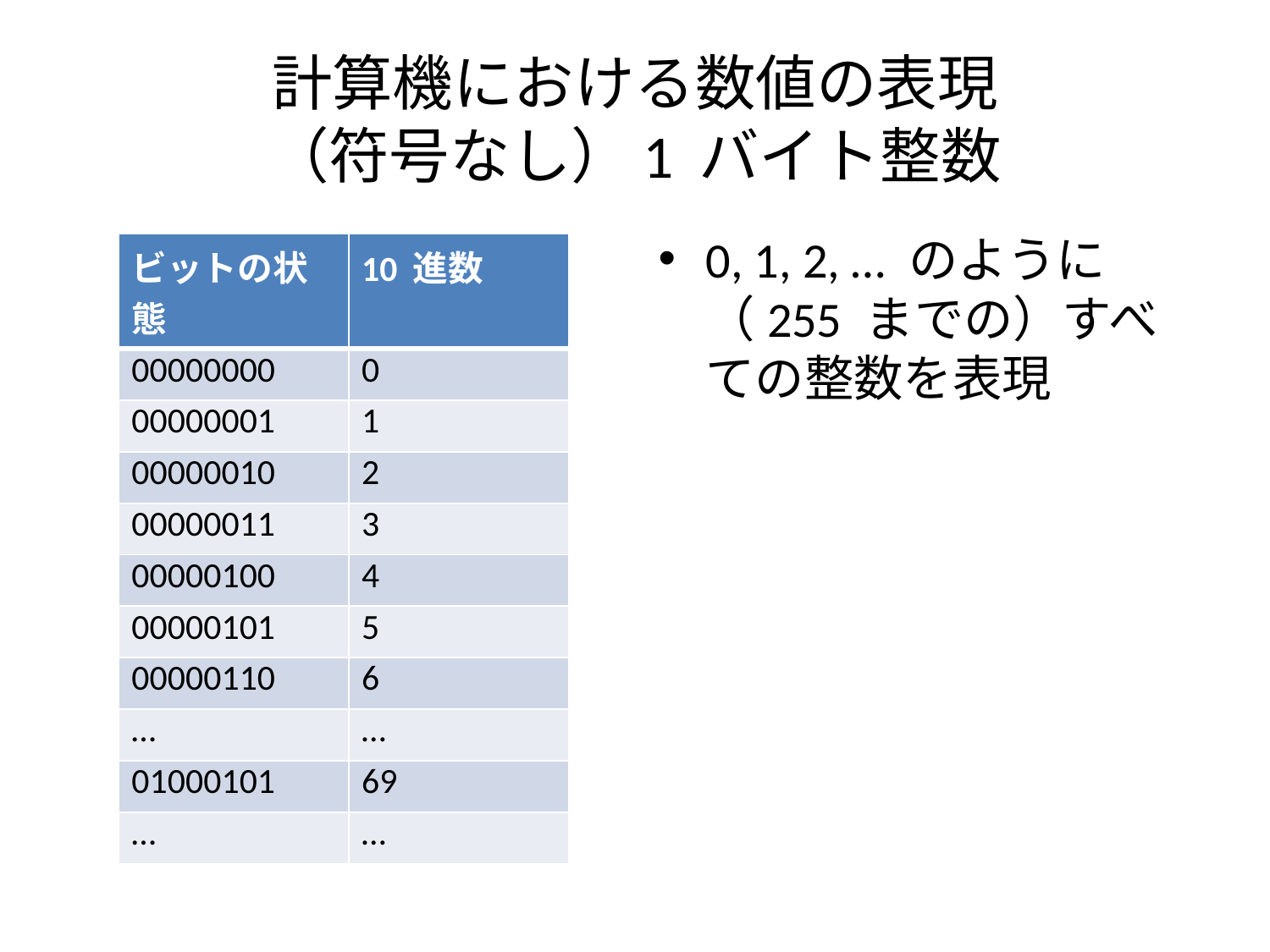

# 計算機における数値の表現 （符号なし）1 バイト整数

0, 1, 2, … のように（255 までの）すべての整数を表現
| ビットの状態 | 10 進数 |
| --- | --- |
| 00000000 | 0 |
| 00000001 | 1 |
| 00000010 | 2 |
| 00000011 | 3 |
| 00000100 | 4 |
| 00000101 | 5 |
| 00000110 | 6 |
| … | … |
| 01000101 | 69 |
| … | … |